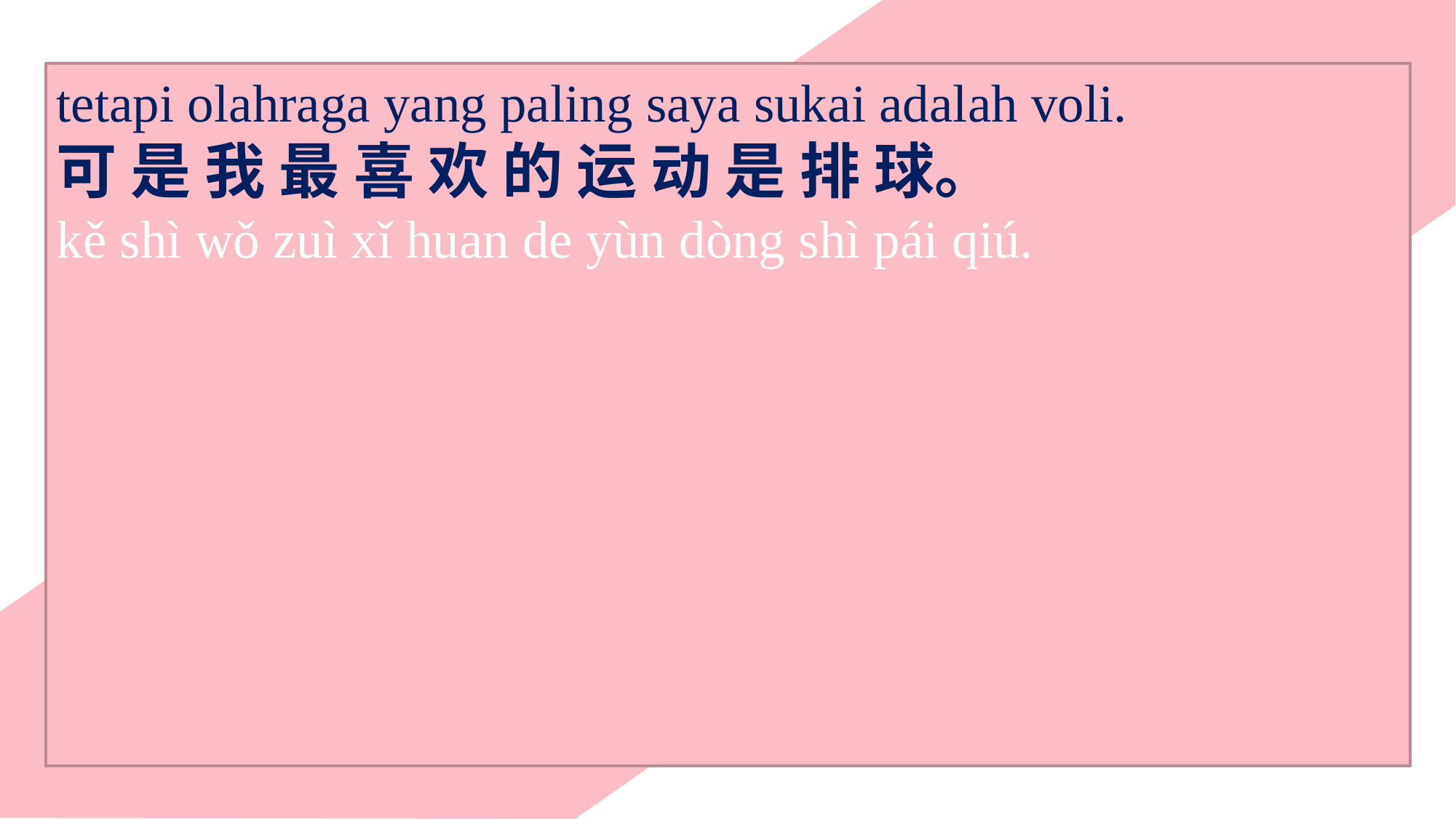

tetapi olahraga yang paling saya sukai adalah voli.
可 是 我 最 喜 欢 的 运 动 是 排 球。
kě shì wǒ zuì xǐ huan de yùn dòng shì pái qiú.